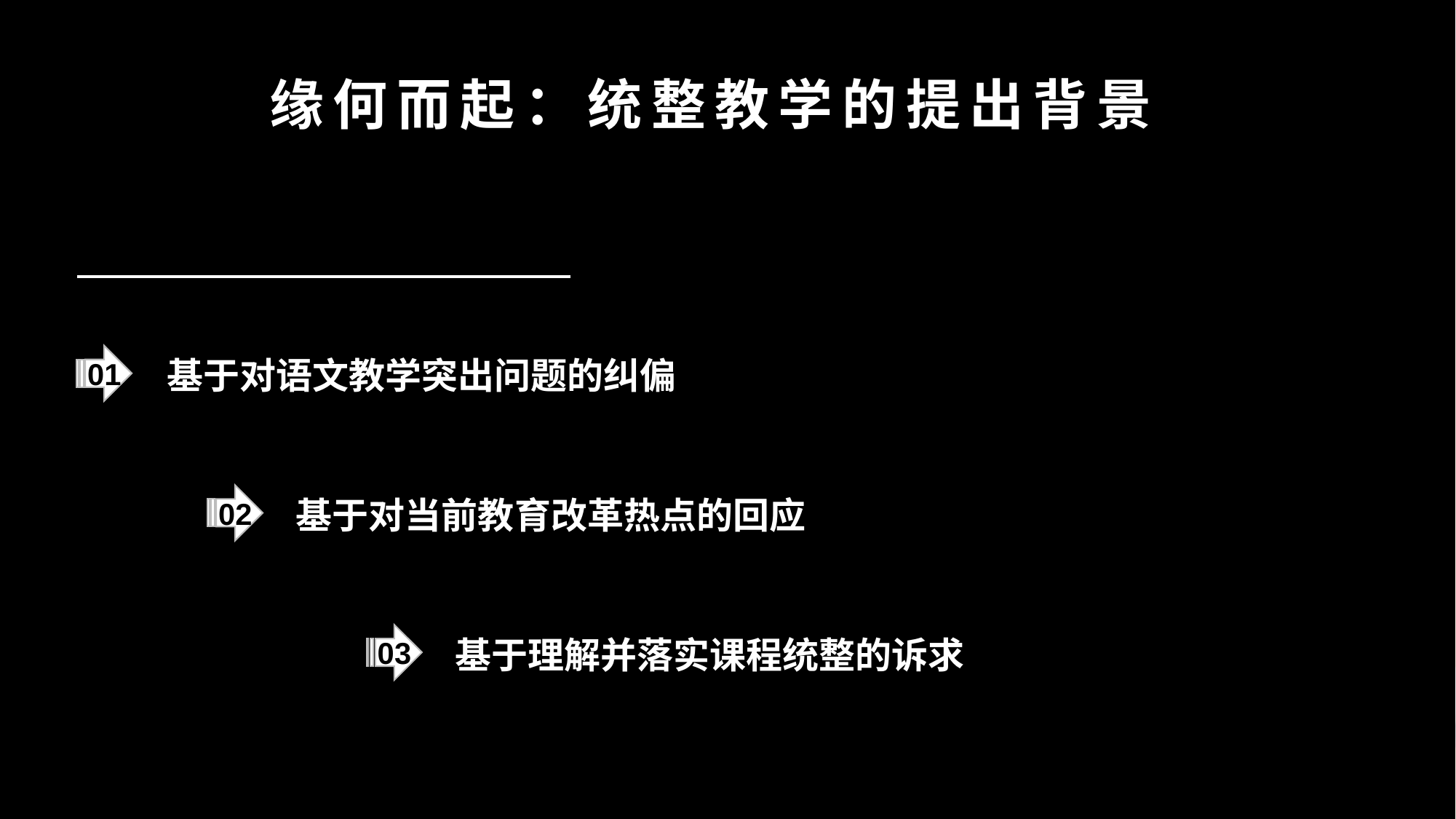

# 缘何而起：统整教学的提出背景
基于对语文教学突出问题的纠偏

01
基于对当前教育改革热点的回应

02
基于理解并落实课程统整的诉求

03